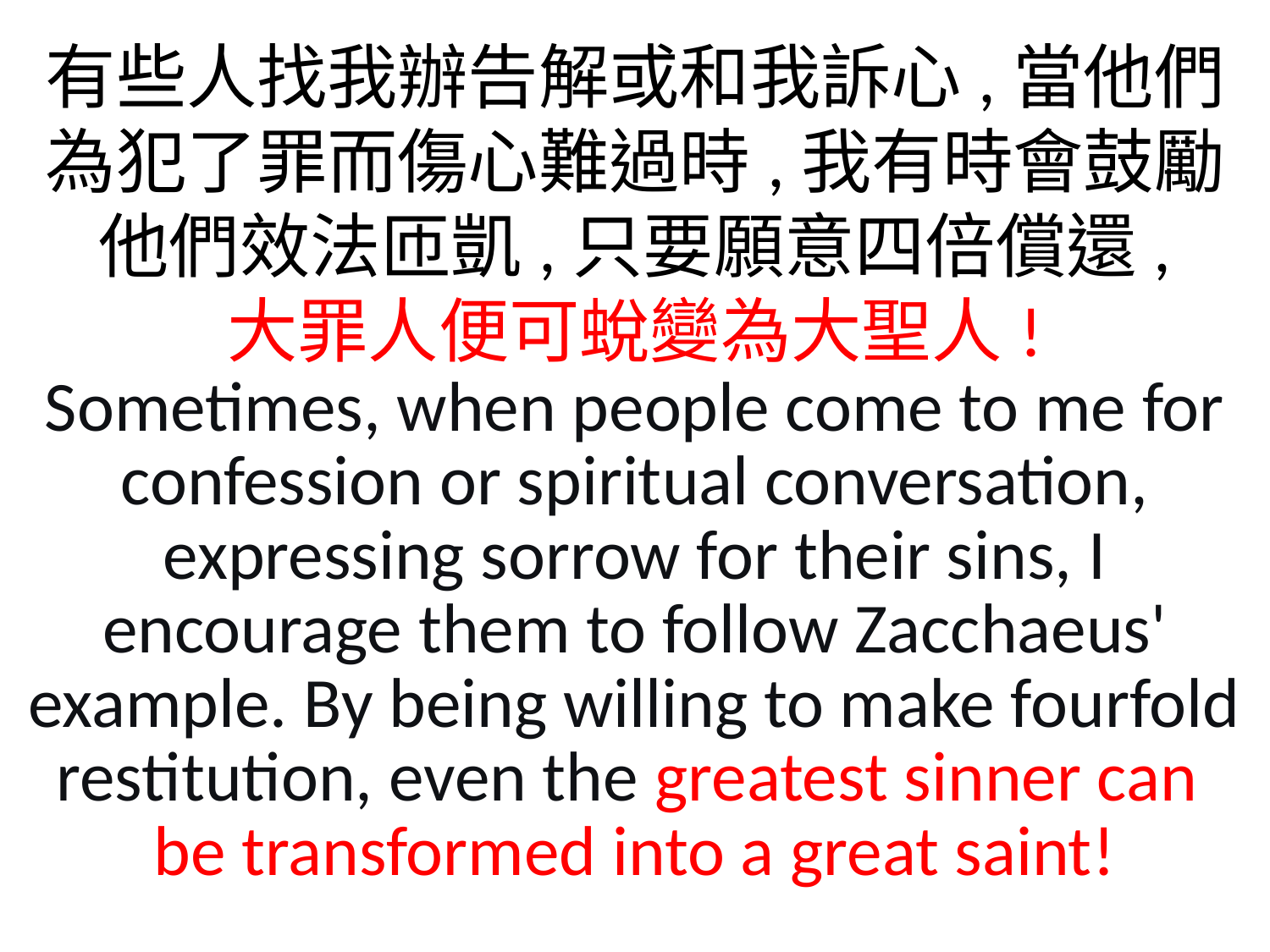

有些人找我辦告解或和我訴心,當他們為犯了罪而傷心難過時,我有時會鼓勵他們效法匝凱,只要願意四倍償還,
大罪人便可蛻變為大聖人!
Sometimes, when people come to me for confession or spiritual conversation, expressing sorrow for their sins, I encourage them to follow Zacchaeus' example. By being willing to make fourfold restitution, even the greatest sinner can
be transformed into a great saint!